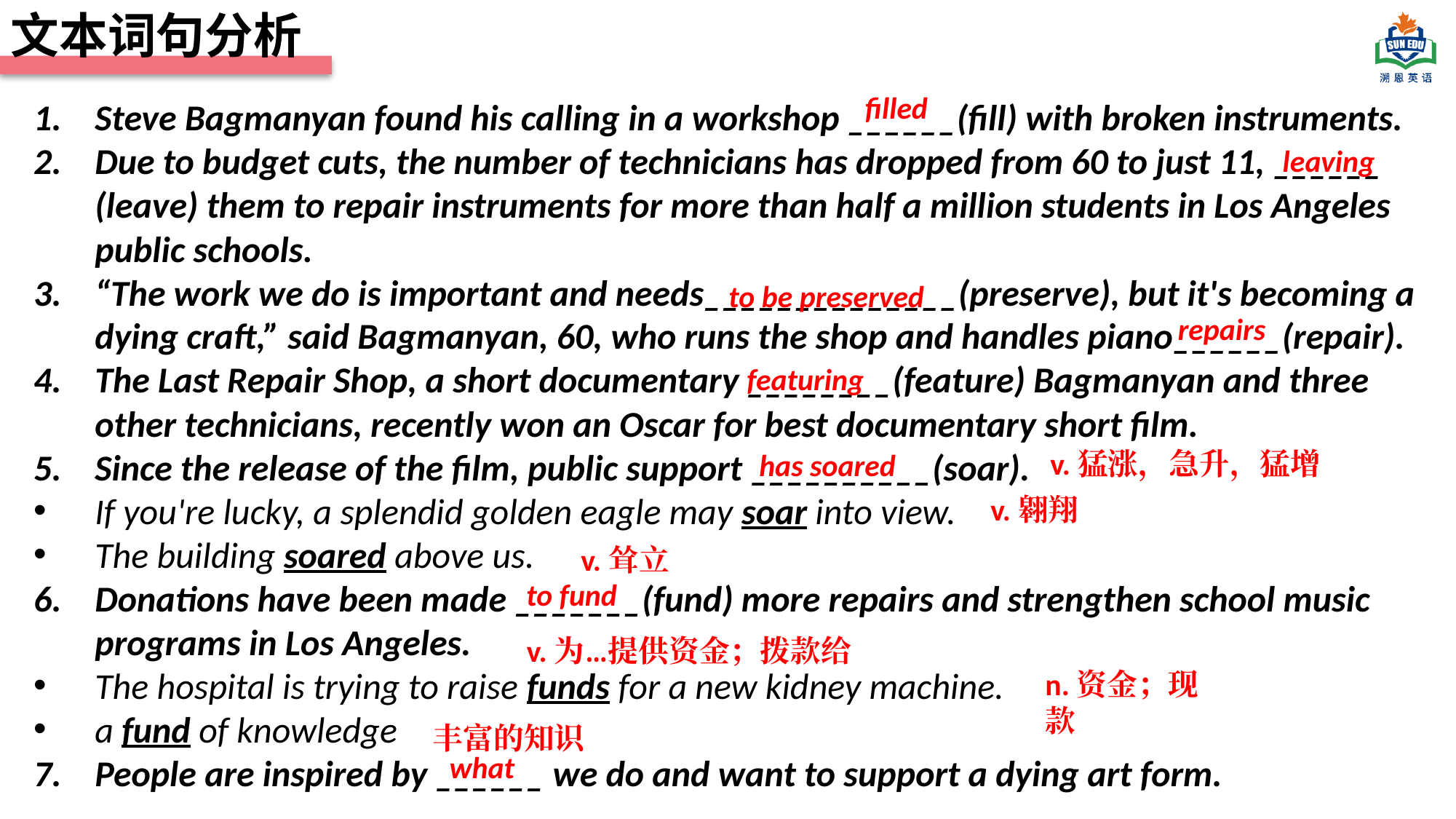

文本词句分析

filled
Steve Bagmanyan found his calling in a workshop ______(fill) with broken instruments.
Due to budget cuts, the number of technicians has dropped from 60 to just 11, ______ (leave) them to repair instruments for more than half a million students in Los Angeles public schools.
“The work we do is important and needs______________(preserve), but it's becoming a dying craft,” said Bagmanyan, 60, who runs the shop and handles piano______(repair).
The Last Repair Shop, a short documentary ________(feature) Bagmanyan and three other technicians, recently won an Oscar for best documentary short film.
Since the release of the film, public support __________(soar).
If you're lucky, a splendid golden eagle may soar into view.
The building soared above us.
Donations have been made _______(fund) more repairs and strengthen school music programs in Los Angeles.
The hospital is trying to raise funds for a new kidney machine.
a fund of knowledge
People are inspired by ______ we do and want to support a dying art form.
leaving
to be preserved
repairs
featuring
v.猛涨，急升，猛增
has soared
v.翱翔
v.耸立
to fund
v.为…提供资金；拨款给
n.资金；现款
丰富的知识
what